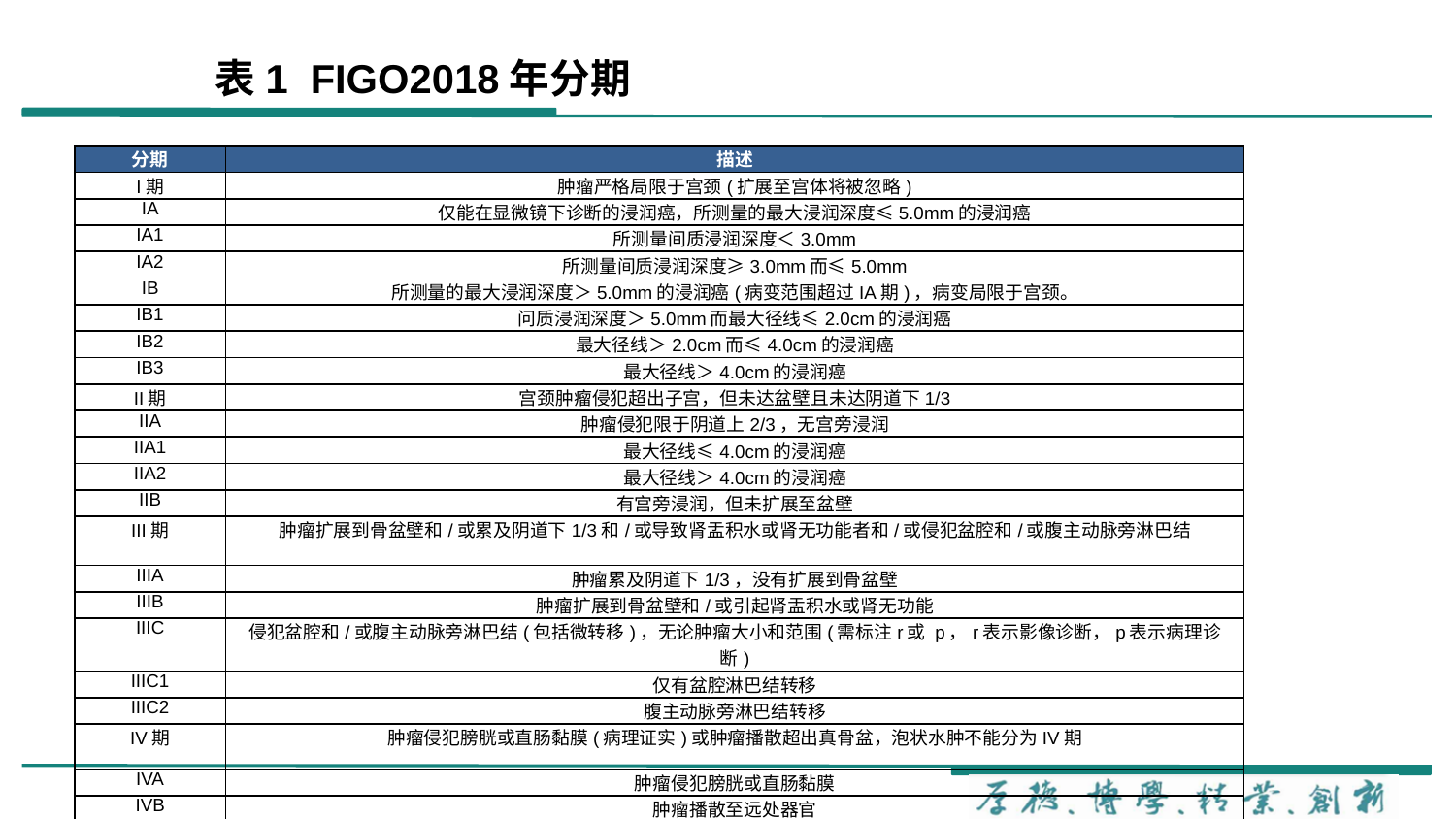

表1  FIGO2018年分期
| 分期 | 描述 |
| --- | --- |
| I期 | 肿瘤严格局限于宫颈(扩展至宫体将被忽略) |
| IA | 仅能在显微镜下诊断的浸润癌，所测量的最大浸润深度≤5.0mm的浸润癌 |
| IA1 | 所测量间质浸润深度＜3.0mm |
| IA2 | 所测量间质浸润深度≥3.0mm而≤5.0mm |
| IB | 所测量的最大浸润深度＞5.0mm的浸润癌(病变范围超过IA期)，病变局限于宫颈。 |
| IB1 | 问质浸润深度＞5.0mm而最大径线≤2.0cm的浸润癌 |
| IB2 | 最大径线＞2.0cm而≤4.0cm的浸润癌 |
| IB3 | 最大径线＞4.0cm的浸润癌 |
| II期 | 宫颈肿瘤侵犯超出子宫，但未达盆壁且未达阴道下1/3 |
| IIA | 肿瘤侵犯限于阴道上2/3，无宫旁浸润 |
| IIA1 | 最大径线≤4.0cm的浸润癌 |
| IIA2 | 最大径线＞4.0cm的浸润癌 |
| IIB | 有宫旁浸润，但未扩展至盆壁 |
| III期 | 肿瘤扩展到骨盆壁和/或累及阴道下1/3和/或导致肾盂积水或肾无功能者和/或侵犯盆腔和/或腹主动脉旁淋巴结 |
| IIIA | 肿瘤累及阴道下1/3，没有扩展到骨盆壁 |
| IIIB | 肿瘤扩展到骨盆壁和/或引起肾盂积水或肾无功能 |
| IIIC | 侵犯盆腔和/或腹主动脉旁淋巴结(包括微转移)，无论肿瘤大小和范围(需标注r或 p，r表示影像诊断，p表示病理诊断) |
| IIIC1 | 仅有盆腔淋巴结转移 |
| IIIC2 | 腹主动脉旁淋巴结转移 |
| IV期 | 肿瘤侵犯膀胱或直肠黏膜(病理证实)或肿瘤播散超出真骨盆，泡状水肿不能分为IV期 |
| IVA | 肿瘤侵犯膀胱或直肠黏膜 |
| IVB | 肿瘤播散至远处器官 |